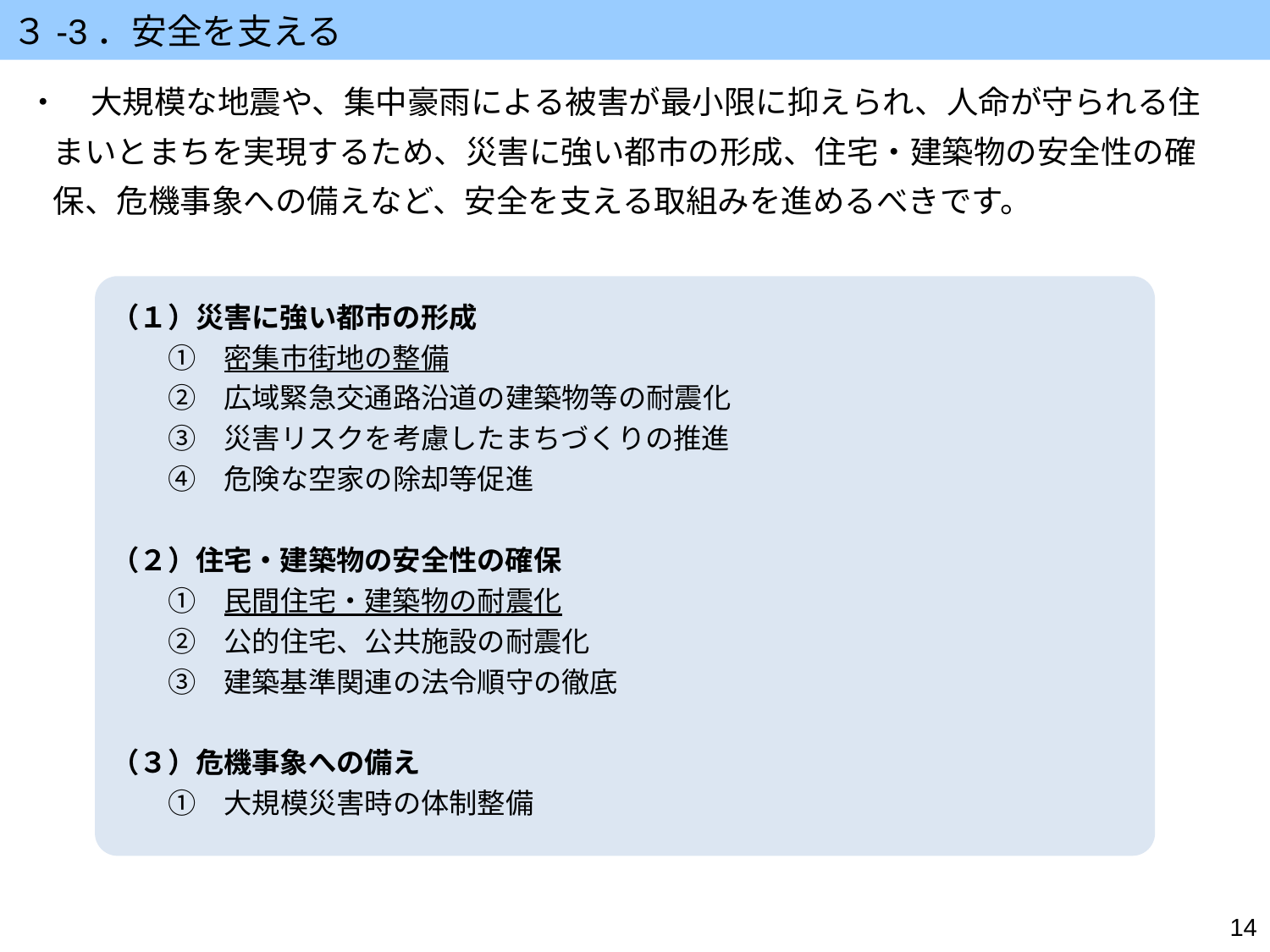

３-3．安全を支える
・　大規模な地震や、集中豪雨による被害が最小限に抑えられ、人命が守られる住まいとまちを実現するため、災害に強い都市の形成、住宅・建築物の安全性の確保、危機事象への備えなど、安全を支える取組みを進めるべきです。
（１）災害に強い都市の形成
　　①　密集市街地の整備
　　②　広域緊急交通路沿道の建築物等の耐震化
　　③　災害リスクを考慮したまちづくりの推進
　　④　危険な空家の除却等促進

（２）住宅・建築物の安全性の確保
　　①　民間住宅・建築物の耐震化
　　②　公的住宅、公共施設の耐震化
　　③　建築基準関連の法令順守の徹底

（３）危機事象への備え
　　①　大規模災害時の体制整備
14